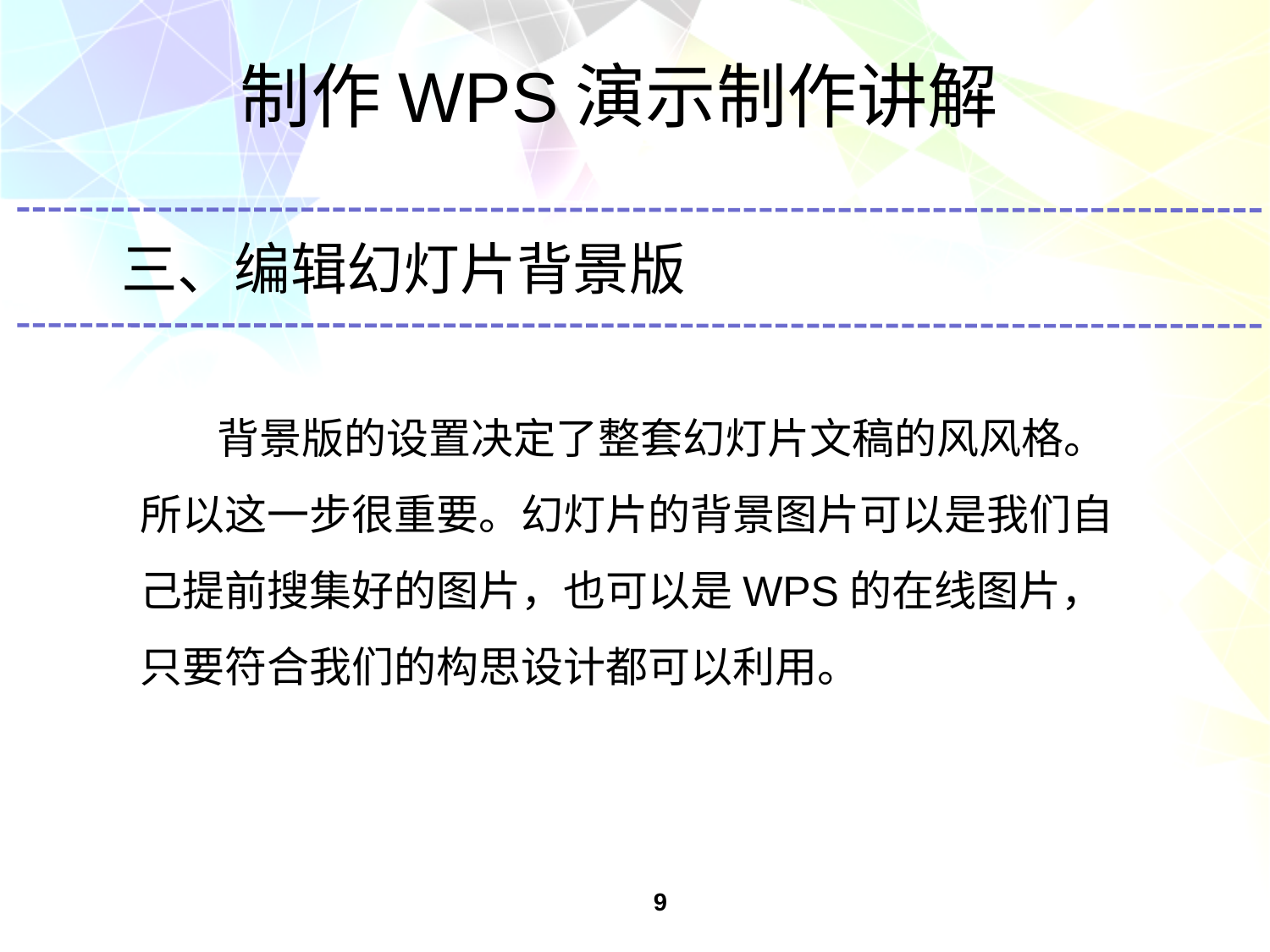

制作WPS演示制作讲解
三、编辑幻灯片背景版

       背景版的设置决定了整套幻灯片文稿的风风格。所以这一步很重要。幻灯片的背景图片可以是我们自己提前搜集好的图片，也可以是WPS的在线图片，只要符合我们的构思设计都可以利用。
9